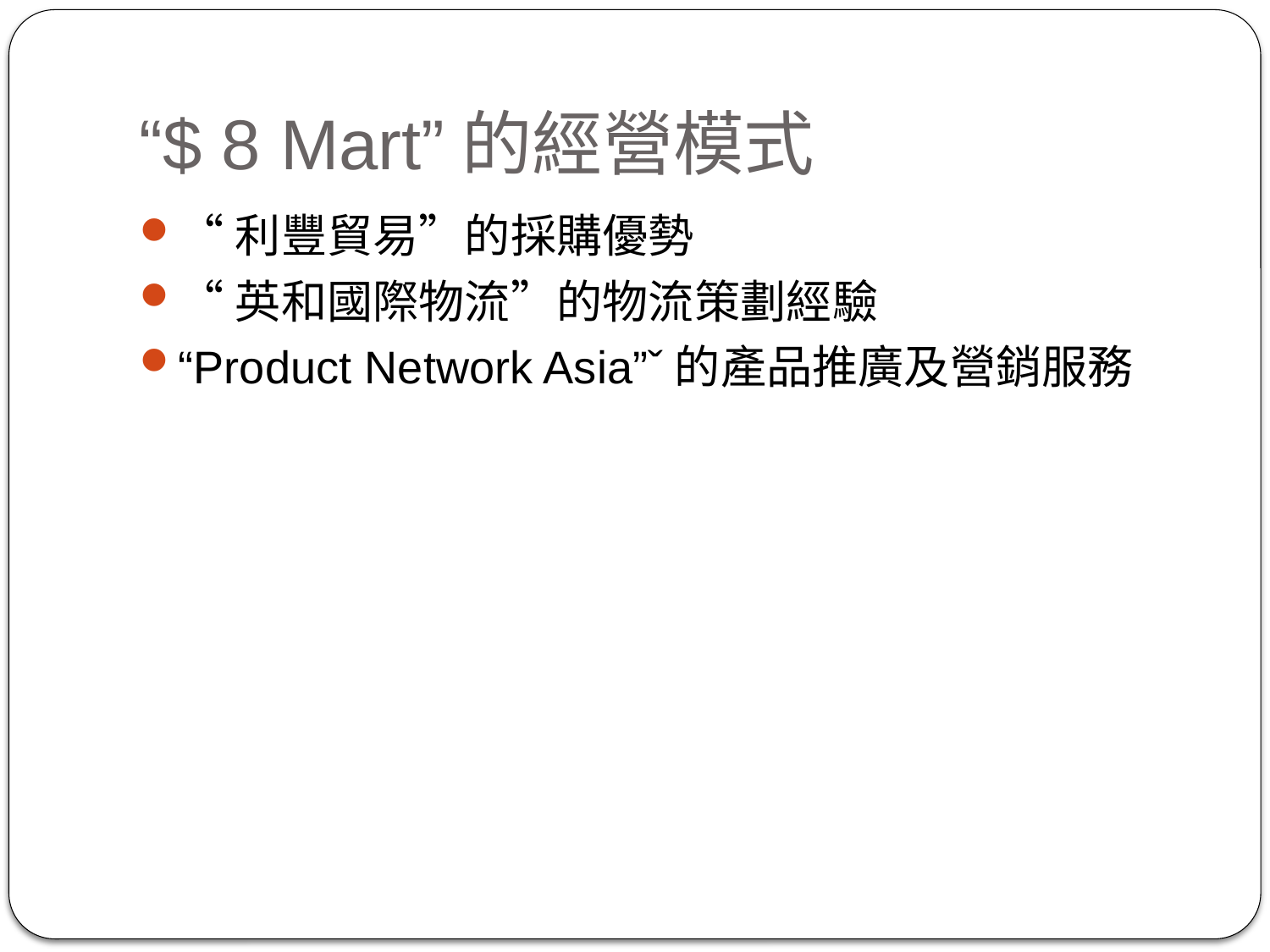

# “$ 8 Mart”的經營模式
“利豐貿易”的採購優勢
“英和國際物流”的物流策劃經驗
“Product Network Asia”ˇ的產品推廣及營銷服務